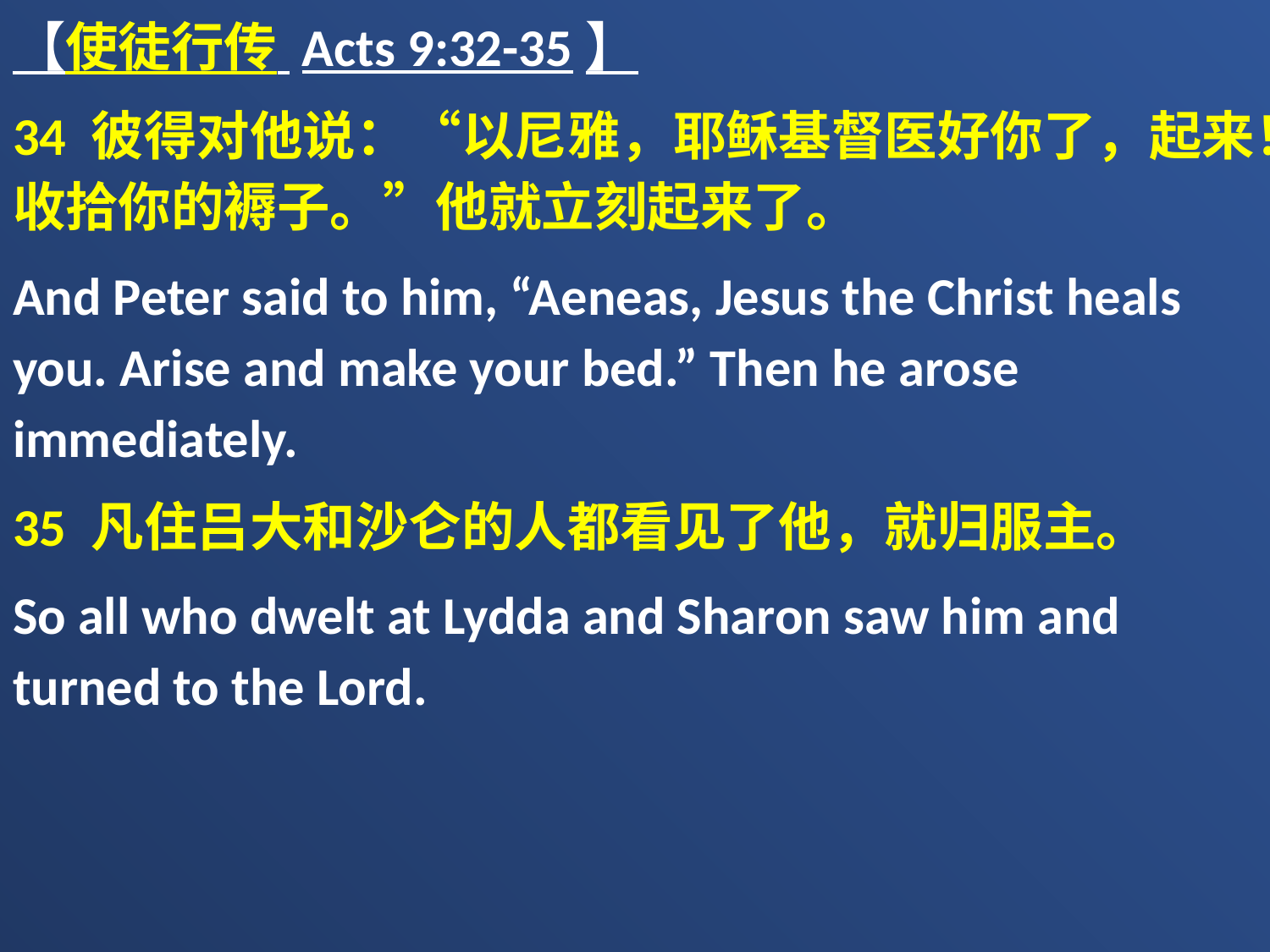

【使徒行传 Acts 9:32-35】
34 彼得对他说：“以尼雅，耶稣基督医好你了，起来！收拾你的褥子。”他就立刻起来了。
And Peter said to him, “Aeneas, Jesus the Christ heals you. Arise and make your bed.” Then he arose immediately.
35 凡住吕大和沙仑的人都看见了他，就归服主。
So all who dwelt at Lydda and Sharon saw him and turned to the Lord.